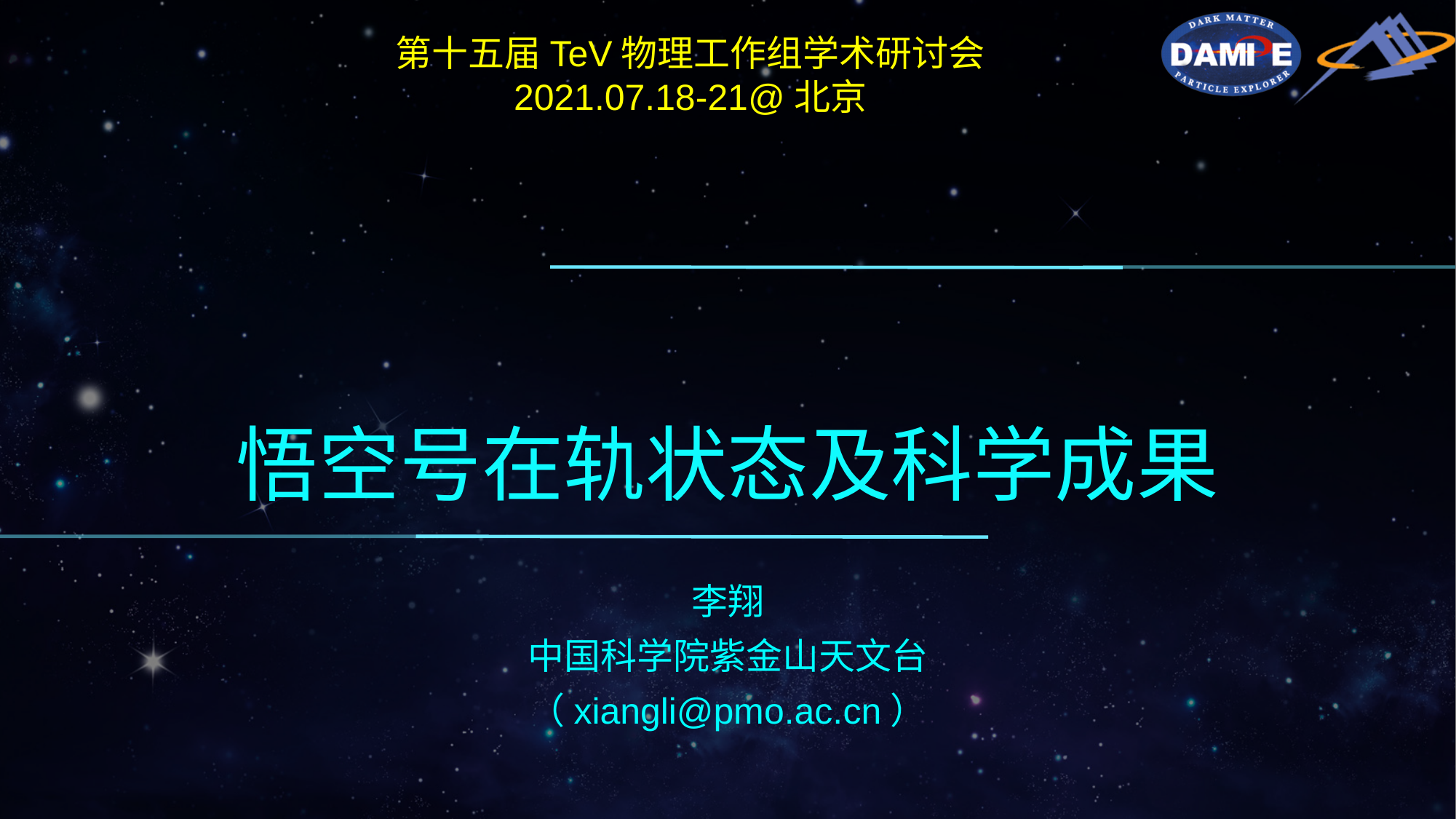

第十五届TeV物理工作组学术研讨会
2021.07.18-21@北京
# 悟空号在轨状态及科学成果
李翔
中国科学院紫金山天文台
（xiangli@pmo.ac.cn）